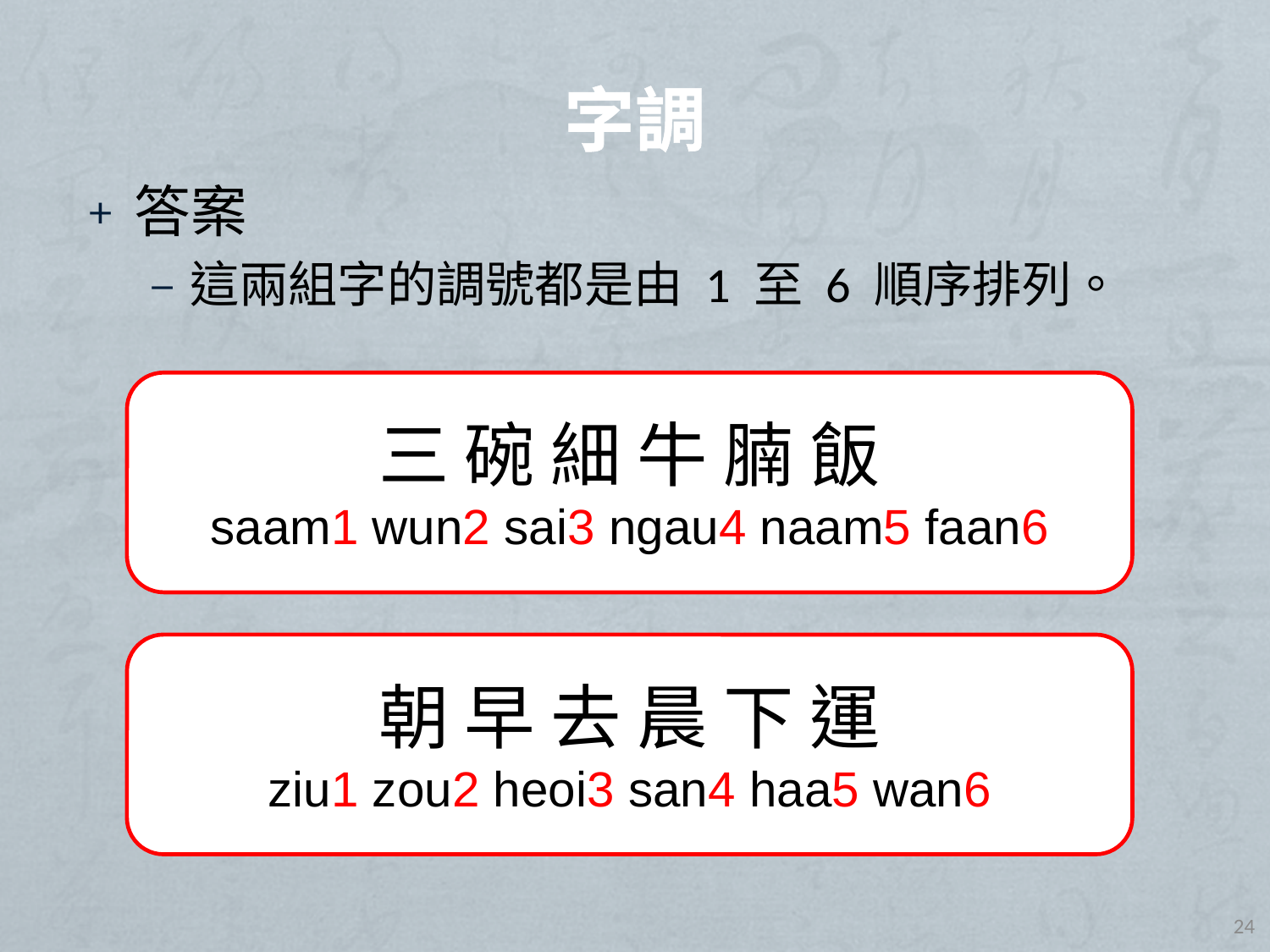

# 字調
答案
這兩組字的調號都是由 1 至 6 順序排列。
三 碗 細 牛 腩 飯
saam1 wun2 sai3 ngau4 naam5 faan6
朝 早 去 晨 下 運
ziu1 zou2 heoi3 san4 haa5 wan6
24